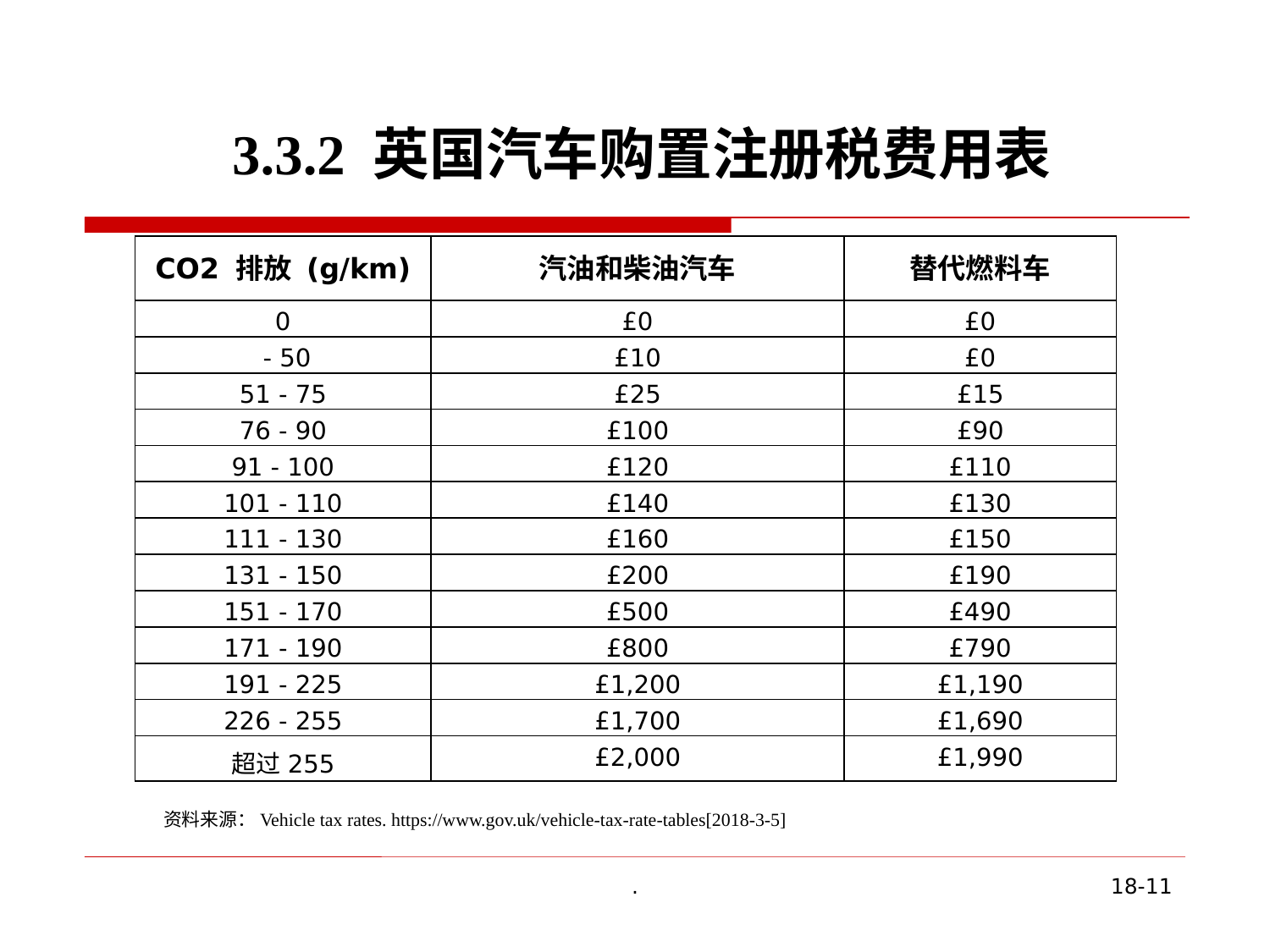

3.3.2 英国汽车购置注册税费用表
| CO2 排放 (g/km) | 汽油和柴油汽车 | 替代燃料车 |
| --- | --- | --- |
| 0 | £0 | £0 |
| - 50 | £10 | £0 |
| 51 - 75 | £25 | £15 |
| 76 - 90 | £100 | £90 |
| 91 - 100 | £120 | £110 |
| 101 - 110 | £140 | £130 |
| 111 - 130 | £160 | £150 |
| 131 - 150 | £200 | £190 |
| 151 - 170 | £500 | £490 |
| 171 - 190 | £800 | £790 |
| 191 - 225 | £1,200 | £1,190 |
| 226 - 255 | £1,700 | £1,690 |
| 超过255 | £2,000 | £1,990 |
资料来源：Vehicle tax rates. https://www.gov.uk/vehicle-tax-rate-tables[2018-3-5]
.
18-11